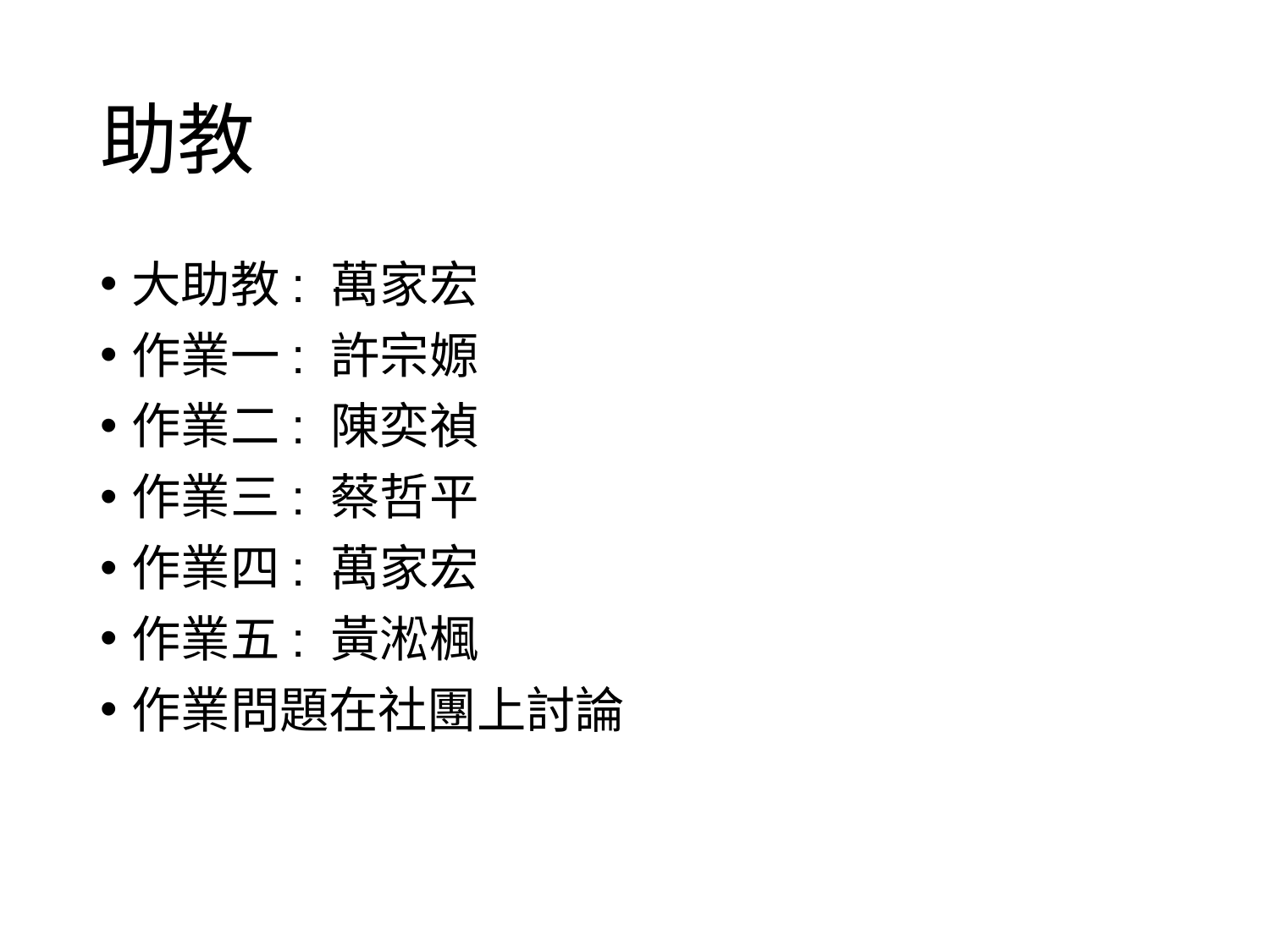

# 助教
大助教: 萬家宏
作業一: 許宗嫄
作業二: 陳奕禎
作業三: 蔡哲平
作業四: 萬家宏
作業五: 黃淞楓
作業問題在社團上討論